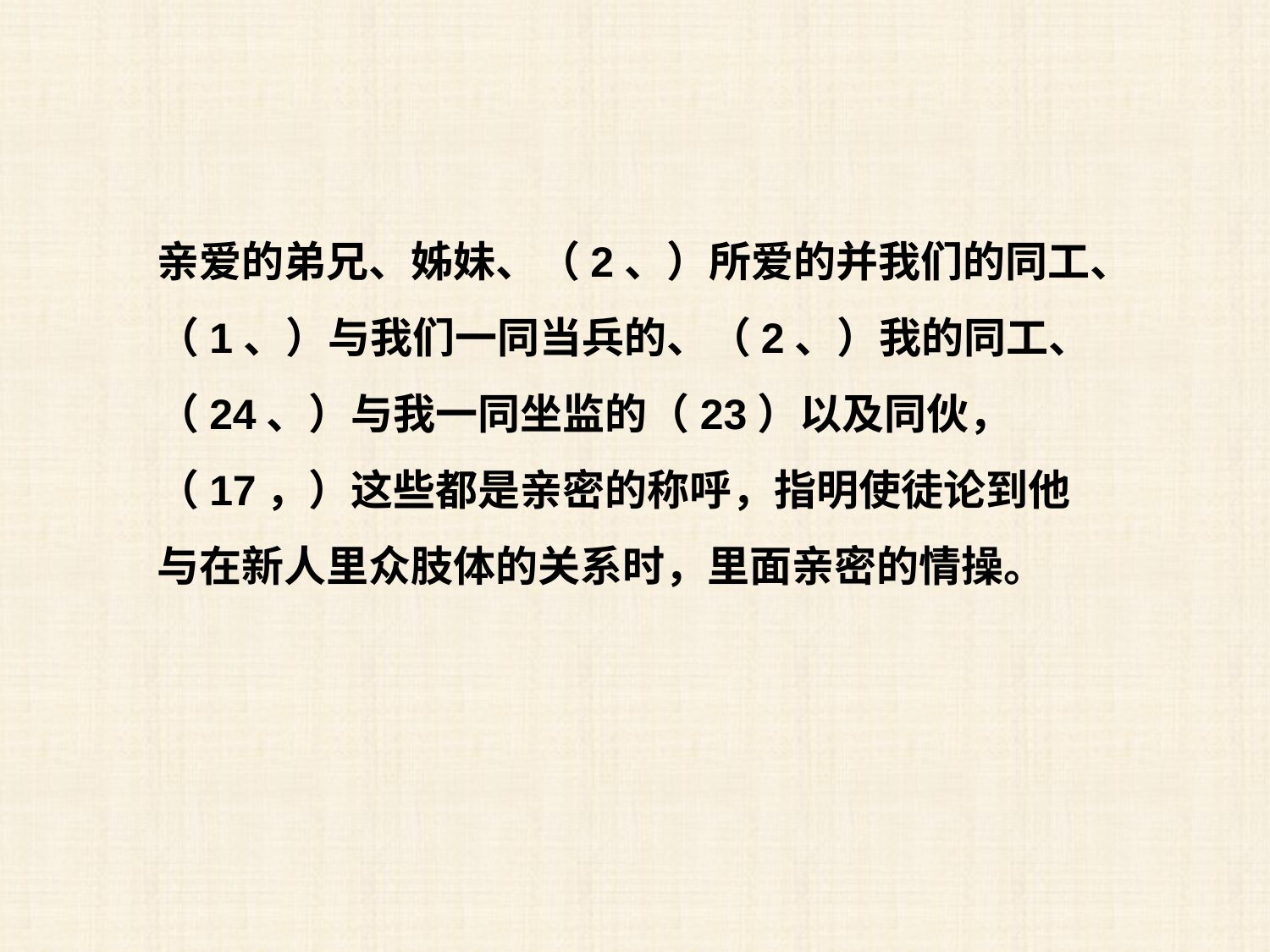

亲爱的弟兄、姊妹、（2、）所爱的并我们的同工、（1、）与我们一同当兵的、（2、）我的同工、（24、）与我一同坐监的（23）以及同伙，（17，）这些都是亲密的称呼，指明使徒论到他与在新人里众肢体的关系时，里面亲密的情操。